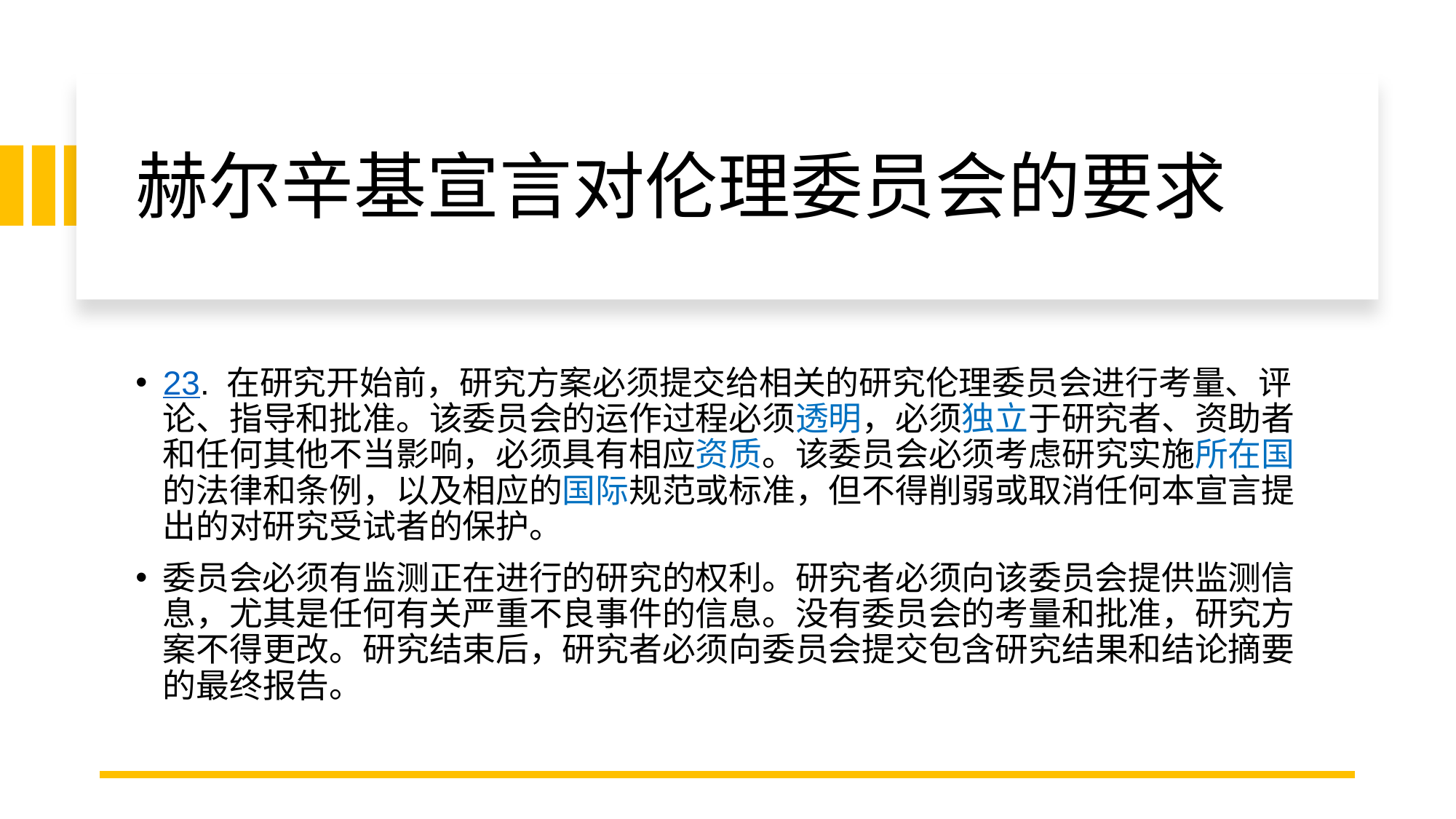

# 赫尔辛基宣言对伦理委员会的要求

23. 在研究开始前，研究方案必须提交给相关的研究伦理委员会进行考量、评论、指导和批准。该委员会的运作过程必须透明，必须独立于研究者、资助者和任何其他不当影响，必须具有相应资质。该委员会必须考虑研究实施所在国的法律和条例，以及相应的国际规范或标准，但不得削弱或取消任何本宣言提出的对研究受试者的保护。
委员会必须有监测正在进行的研究的权利。研究者必须向该委员会提供监测信息，尤其是任何有关严重不良事件的信息。没有委员会的考量和批准，研究方案不得更改。研究结束后，研究者必须向委员会提交包含研究结果和结论摘要的最终报告。